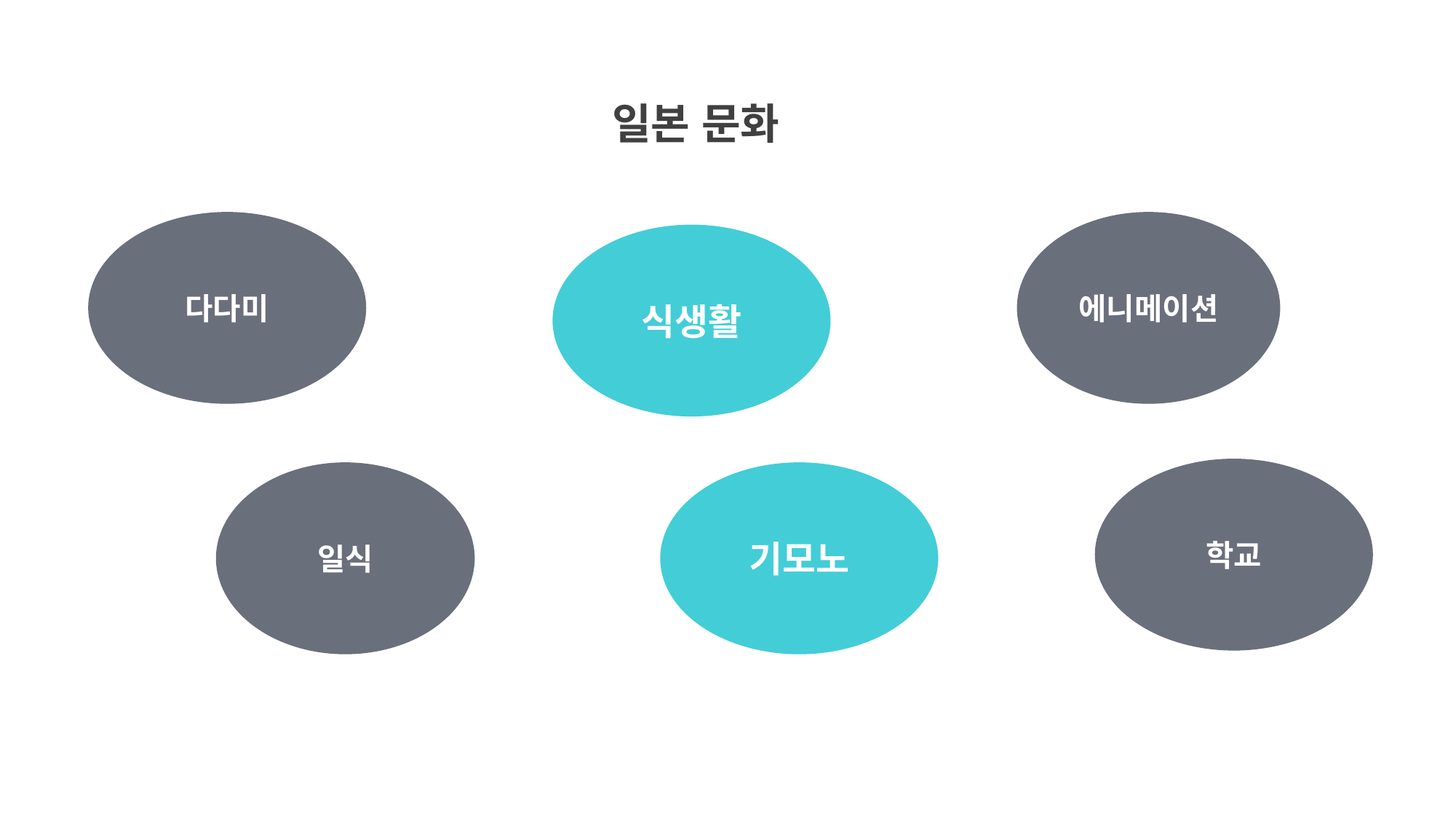

일본 문화
다다미
에니메이션
식생활
학교
기모노
일식